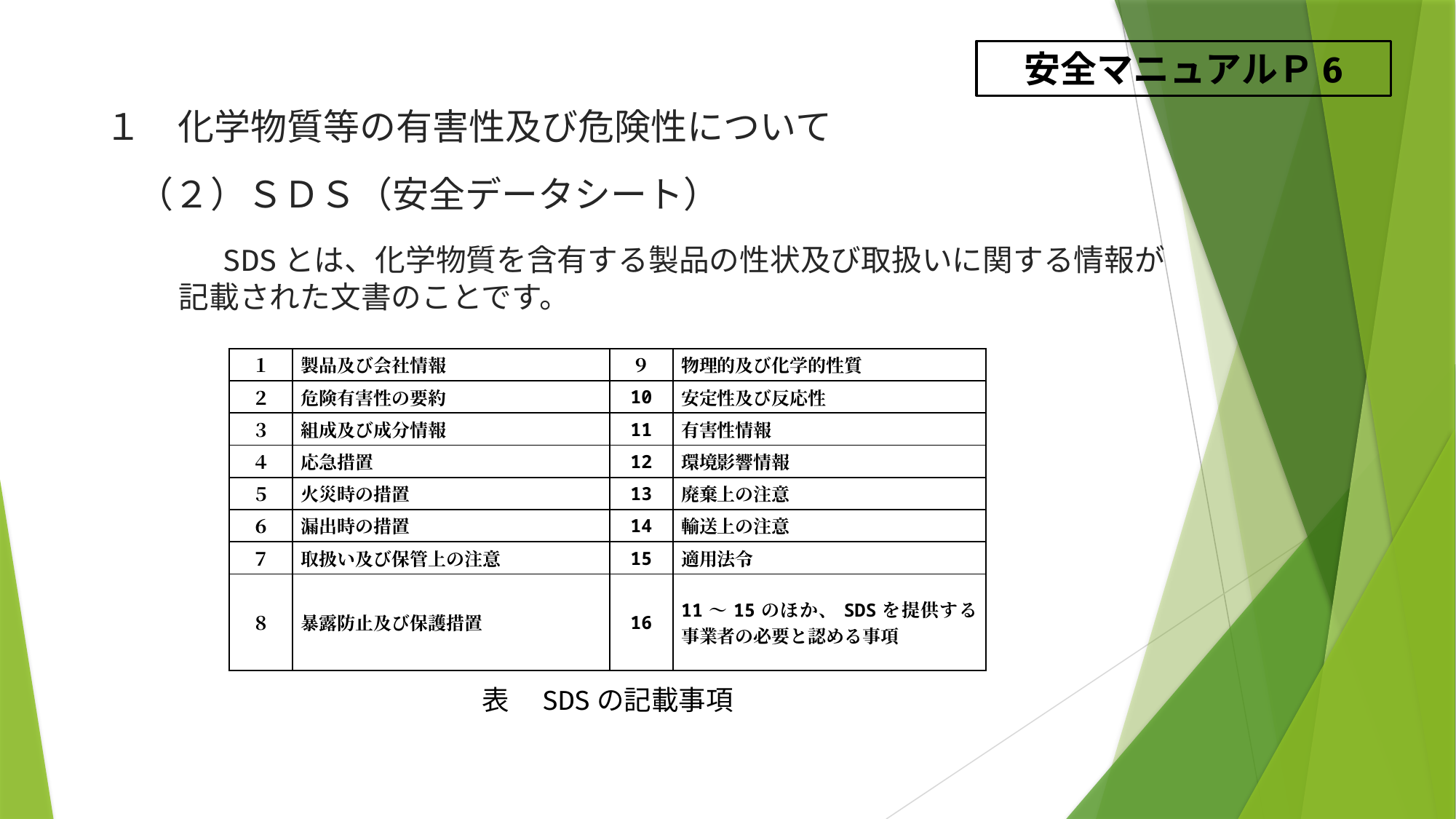

安全マニュアルＰ6
１　化学物質等の有害性及び危険性について
　（２）ＳＤＳ（安全データシート）
　SDSとは、化学物質を含有する製品の性状及び取扱いに関する情報が記載された文書のことです。
| １ | 製品及び会社情報 | ９ | 物理的及び化学的性質 |
| --- | --- | --- | --- |
| ２ | 危険有害性の要約 | 10 | 安定性及び反応性 |
| ３ | 組成及び成分情報 | 11 | 有害性情報 |
| ４ | 応急措置 | 12 | 環境影響情報 |
| ５ | 火災時の措置 | 13 | 廃棄上の注意 |
| ６ | 漏出時の措置 | 14 | 輸送上の注意 |
| ７ | 取扱い及び保管上の注意 | 15 | 適用法令 |
| ８ | 暴露防止及び保護措置 | 16 | 11～15のほか、SDSを提供する事業者の必要と認める事項 |
表　SDSの記載事項